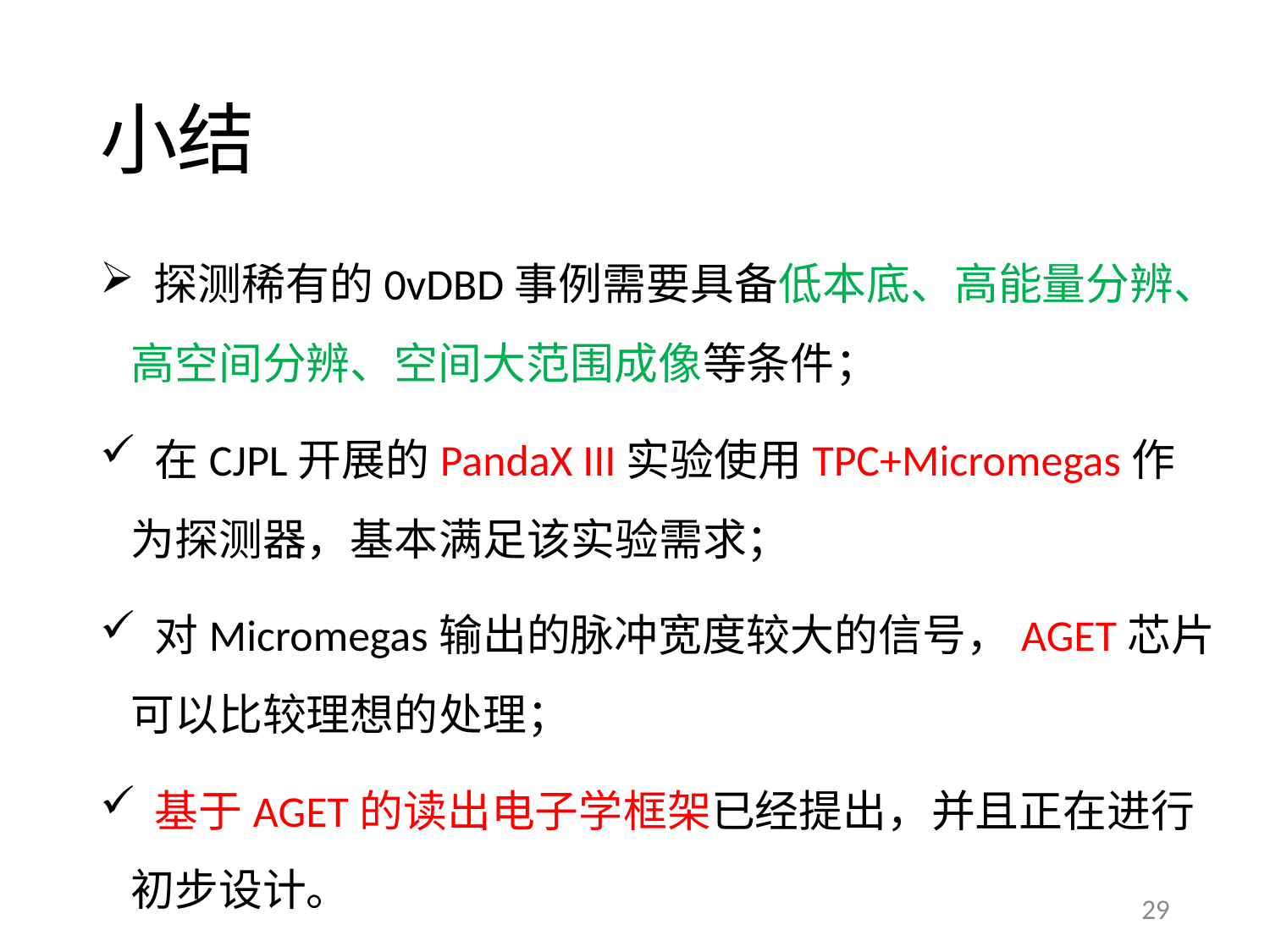

# 小结
 探测稀有的0vDBD事例需要具备低本底、高能量分辨、高空间分辨、空间大范围成像等条件；
 在CJPL开展的PandaX III实验使用TPC+Micromegas作为探测器，基本满足该实验需求；
 对Micromegas输出的脉冲宽度较大的信号，AGET芯片可以比较理想的处理；
 基于AGET的读出电子学框架已经提出，并且正在进行初步设计。
29